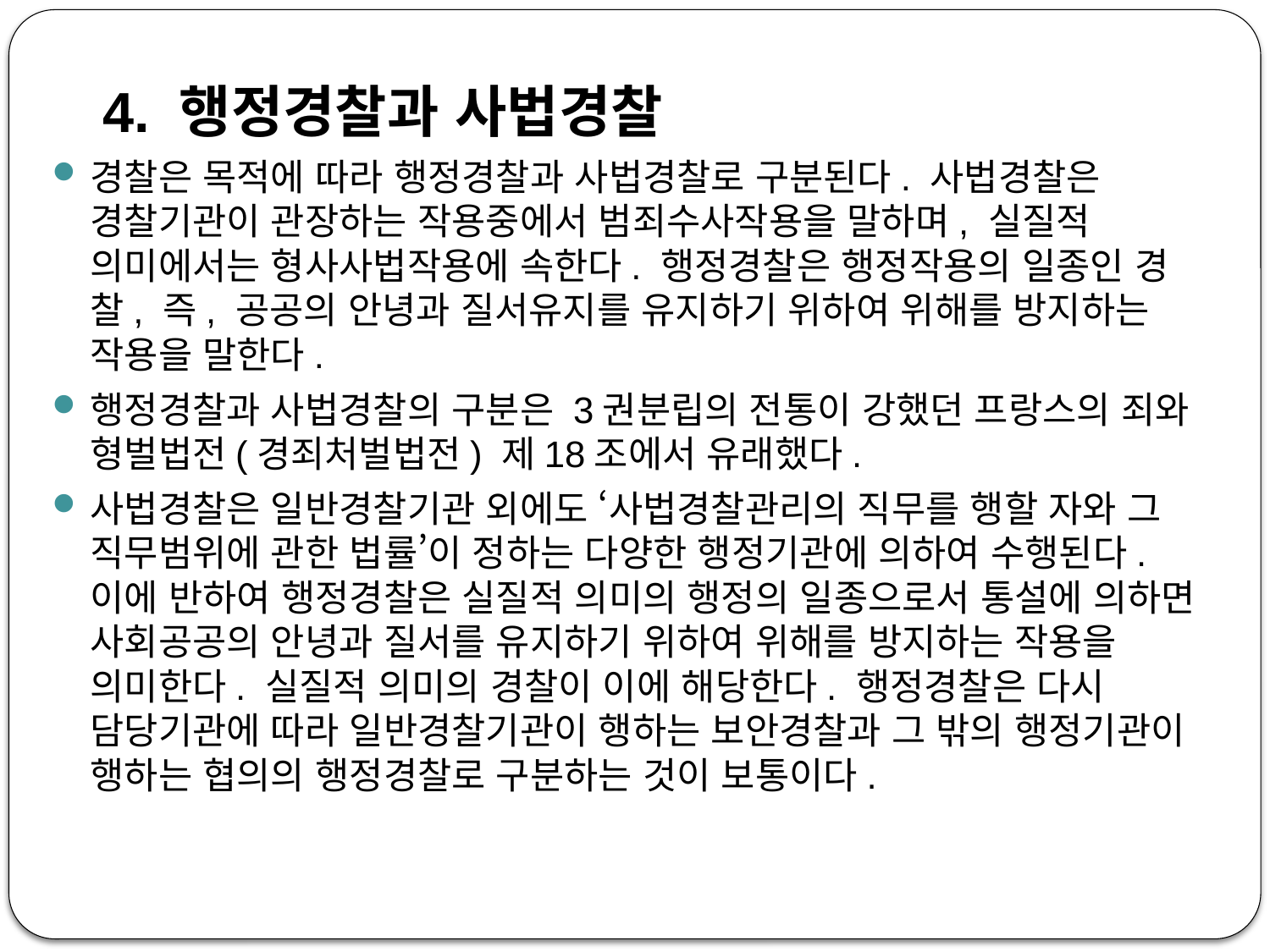

4. 행정경찰과 사법경찰
경찰은 목적에 따라 행정경찰과 사법경찰로 구분된다. 사법경찰은 경찰기관이 관장하는 작용중에서 범죄수사작용을 말하며, 실질적 의미에서는 형사사법작용에 속한다. 행정경찰은 행정작용의 일종인 경찰, 즉, 공공의 안녕과 질서유지를 유지하기 위하여 위해를 방지하는 작용을 말한다.
행정경찰과 사법경찰의 구분은 3권분립의 전통이 강했던 프랑스의 죄와 형벌법전(경죄처벌법전) 제18조에서 유래했다.
사법경찰은 일반경찰기관 외에도 ‘사법경찰관리의 직무를 행할 자와 그 직무범위에 관한 법률’이 정하는 다양한 행정기관에 의하여 수행된다. 이에 반하여 행정경찰은 실질적 의미의 행정의 일종으로서 통설에 의하면 사회공공의 안녕과 질서를 유지하기 위하여 위해를 방지하는 작용을 의미한다. 실질적 의미의 경찰이 이에 해당한다. 행정경찰은 다시 담당기관에 따라 일반경찰기관이 행하는 보안경찰과 그 밖의 행정기관이 행하는 협의의 행정경찰로 구분하는 것이 보통이다.